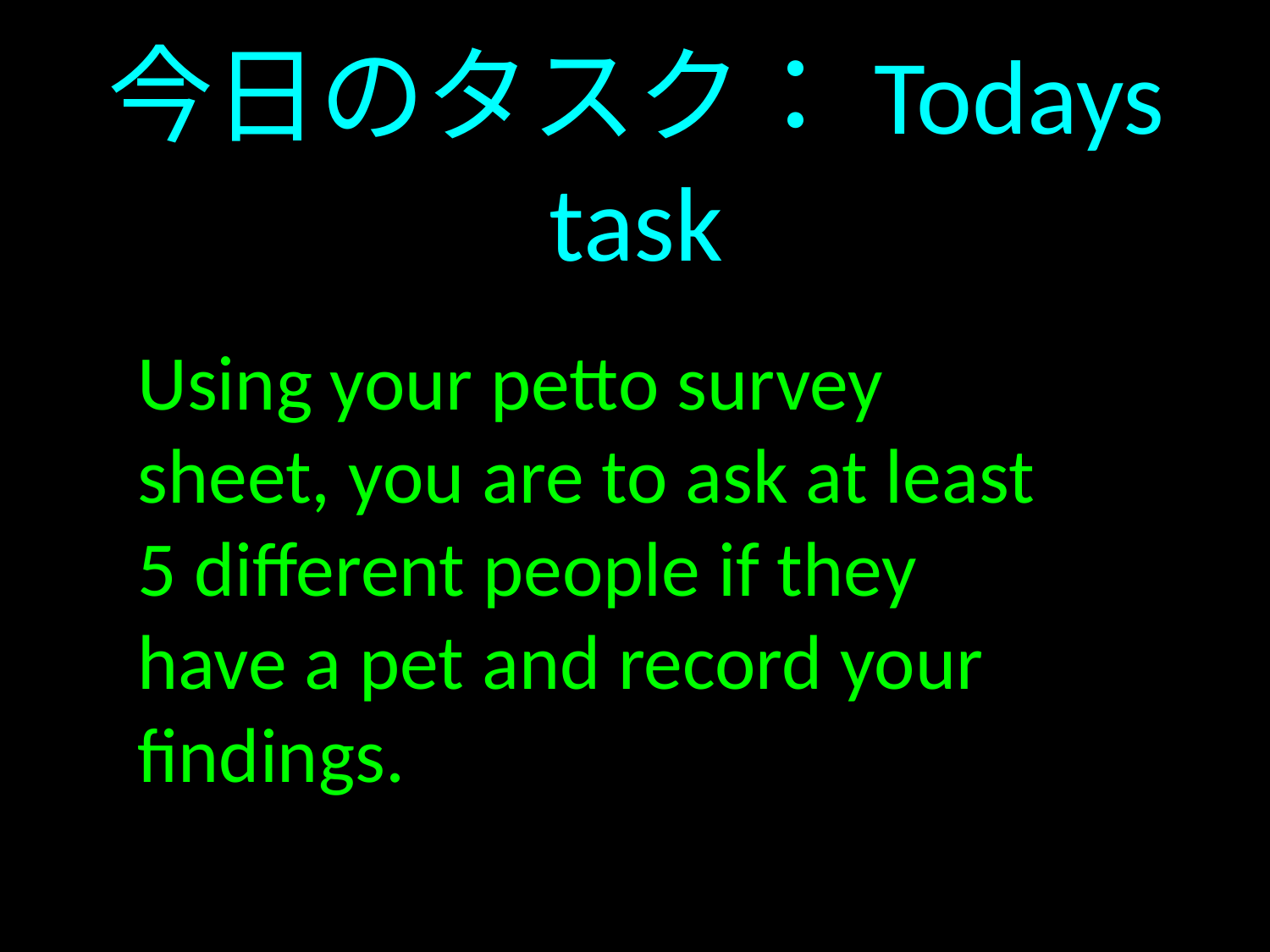

# 今日のタスク：Todays task
Using your petto survey sheet, you are to ask at least 5 different people if they have a pet and record your findings.